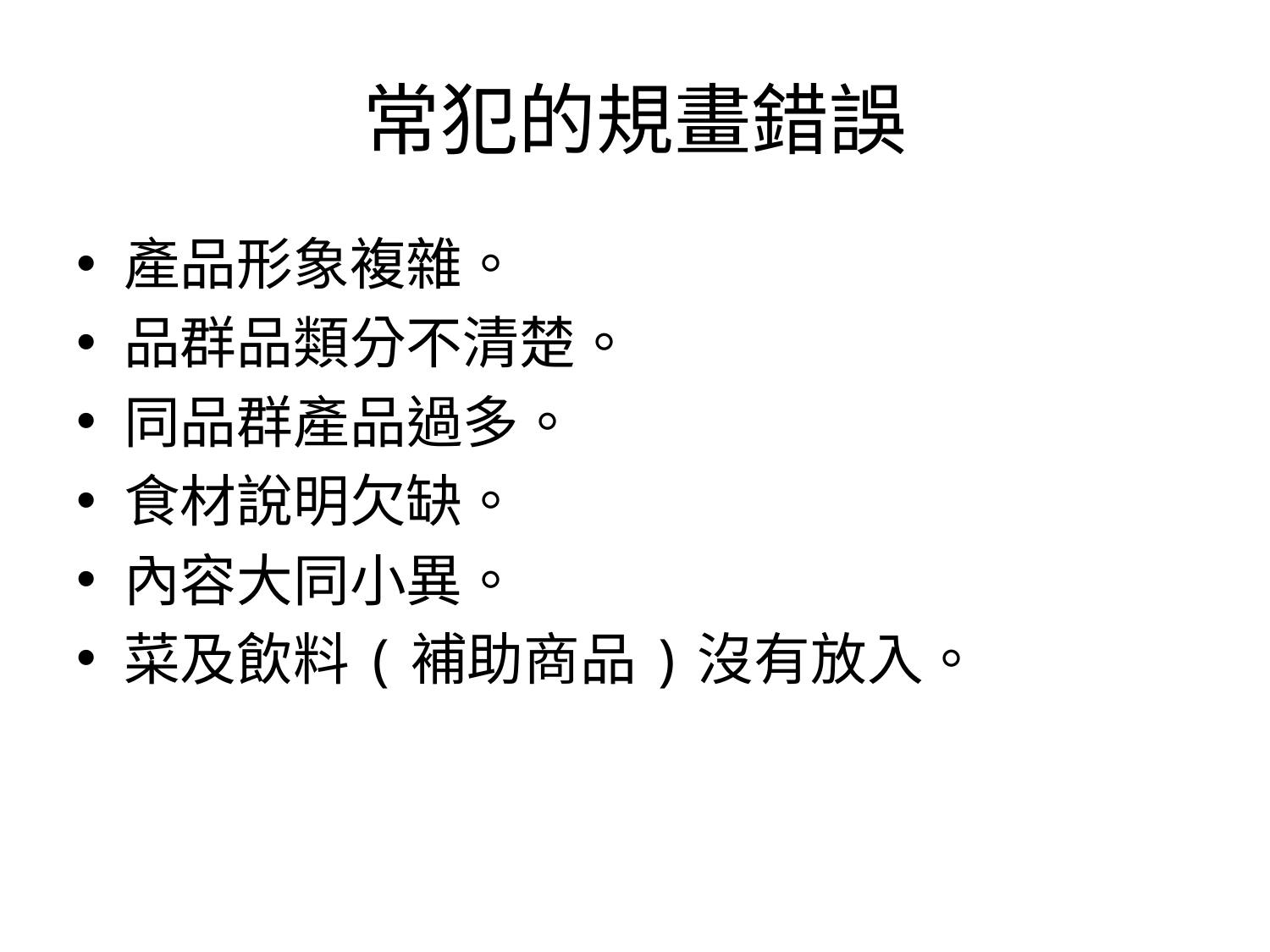

# 常犯的規畫錯誤
產品形象複雜。
品群品類分不清楚。
同品群產品過多。
食材說明欠缺。
內容大同小異。
菜及飲料(補助商品)沒有放入。